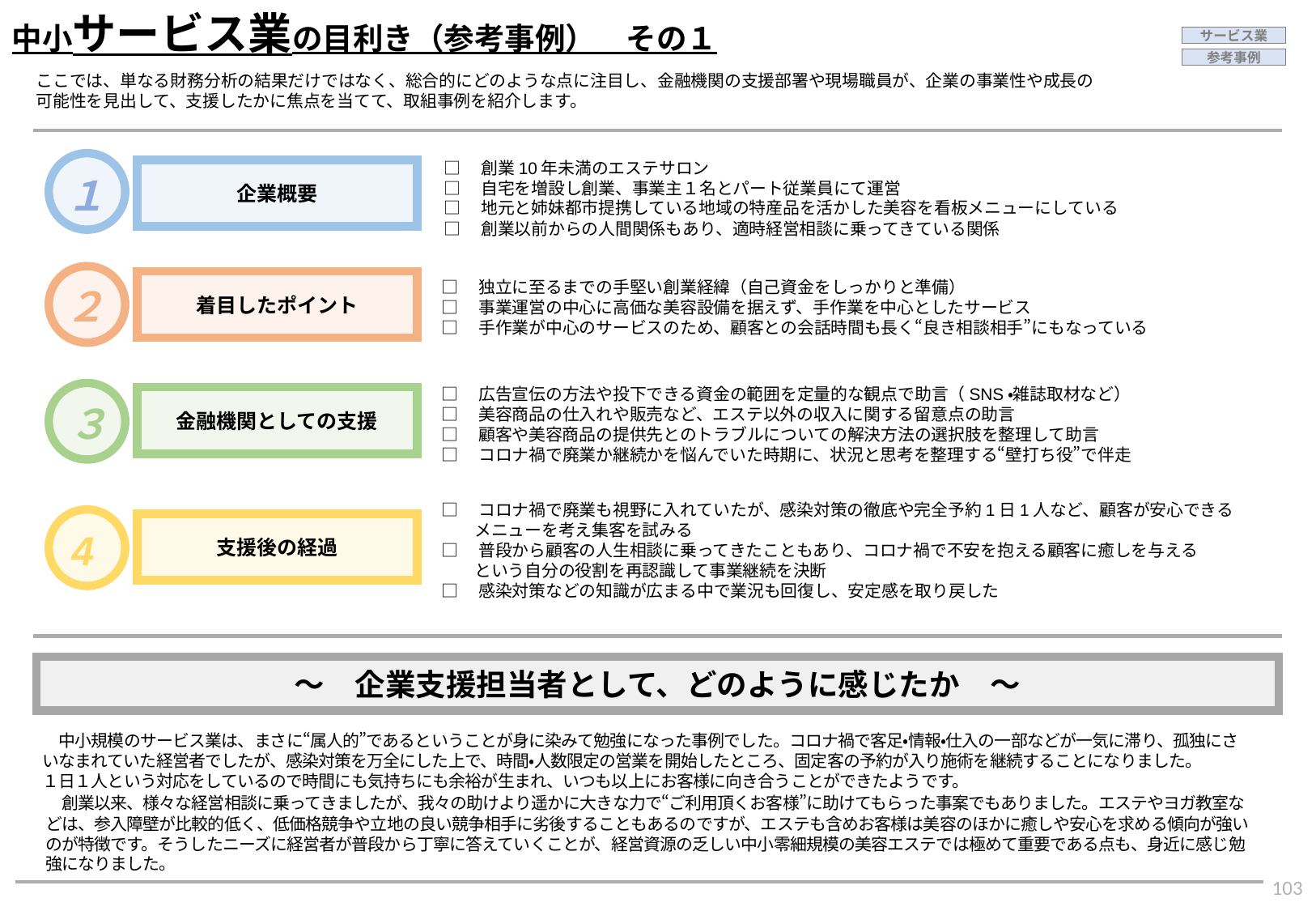

中小サービス業の目利き（参考事例）　その１
サービス業
参考事例
ここでは、単なる財務分析の結果だけではなく、総合的にどのような点に注目し、金融機関の支援部署や現場職員が、企業の事業性や成長の　可能性を見出して、支援したかに焦点を当てて、取組事例を紹介します。
□　創業10年未満のエステサロン
□　自宅を増設し創業、事業主１名とパート従業員にて運営
□　地元と姉妹都市提携している地域の特産品を活かした美容を看板メニューにしている
□　創業以前からの人間関係もあり、適時経営相談に乗ってきている関係

１
企業概要

着目したポイント
２
□　独立に至るまでの手堅い創業経緯（自己資金をしっかりと準備）
□　事業運営の中心に高価な美容設備を据えず、手作業を中心としたサービス
□　手作業が中心のサービスのため、顧客との会話時間も長く“良き相談相手”にもなっている
□　広告宣伝の方法や投下できる資金の範囲を定量的な観点で助言（SNS・雑誌取材など）
□　美容商品の仕入れや販売など、エステ以外の収入に関する留意点の助言
□　顧客や美容商品の提供先とのトラブルについての解決方法の選択肢を整理して助言
□　コロナ禍で廃業か継続かを悩んでいた時期に、状況と思考を整理する“壁打ち役”で伴走

金融機関としての支援
３
□　コロナ禍で廃業も視野に入れていたが、感染対策の徹底や完全予約1日1人など、顧客が安心できる
　　メニューを考え集客を試みる
□　普段から顧客の人生相談に乗ってきたこともあり、コロナ禍で不安を抱える顧客に癒しを与える
　　という自分の役割を再認識して事業継続を決断
□　感染対策などの知識が広まる中で業況も回復し、安定感を取り戻した

支援後の経過
4
～　企業支援担当者として、どのように感じたか　～
　中小規模のサービス業は、まさに“属人的”であるということが身に染みて勉強になった事例でした。コロナ禍で客足・情報・仕入の一部などが一気に滞り、孤独にさいなまれていた経営者でしたが、感染対策を万全にした上で、時間・人数限定の営業を開始したところ、固定客の予約が入り施術を継続することになりました。
１日１人という対応をしているので時間にも気持ちにも余裕が生まれ、いつも以上にお客様に向き合うことができたようです。
　創業以来、様々な経営相談に乗ってきましたが、我々の助けより遥かに大きな力で“ご利用頂くお客様”に助けてもらった事案でもありました。エステやヨガ教室などは、参入障壁が比較的低く、低価格競争や立地の良い競争相手に劣後することもあるのですが、エステも含めお客様は美容のほかに癒しや安心を求める傾向が強いのが特徴です。そうしたニーズに経営者が普段から丁寧に答えていくことが、経営資源の乏しい中小零細規模の美容エステでは極めて重要である点も、身近に感じ勉強になりました。
103